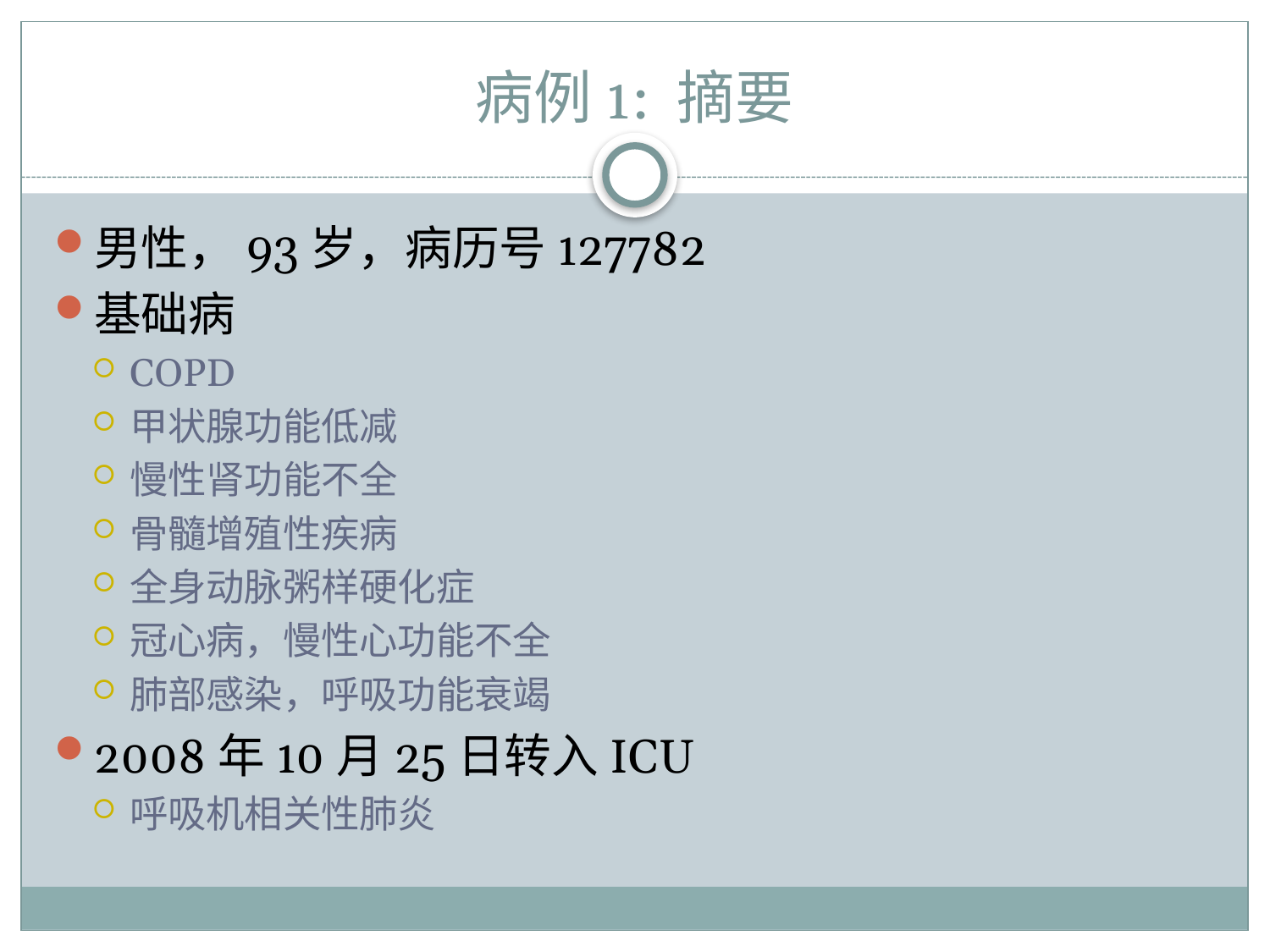

# 病例1: 摘要
男性，93岁，病历号127782
基础病
COPD
甲状腺功能低减
慢性肾功能不全
骨髓增殖性疾病
全身动脉粥样硬化症
冠心病，慢性心功能不全
肺部感染，呼吸功能衰竭
2008年10月25日转入ICU
呼吸机相关性肺炎